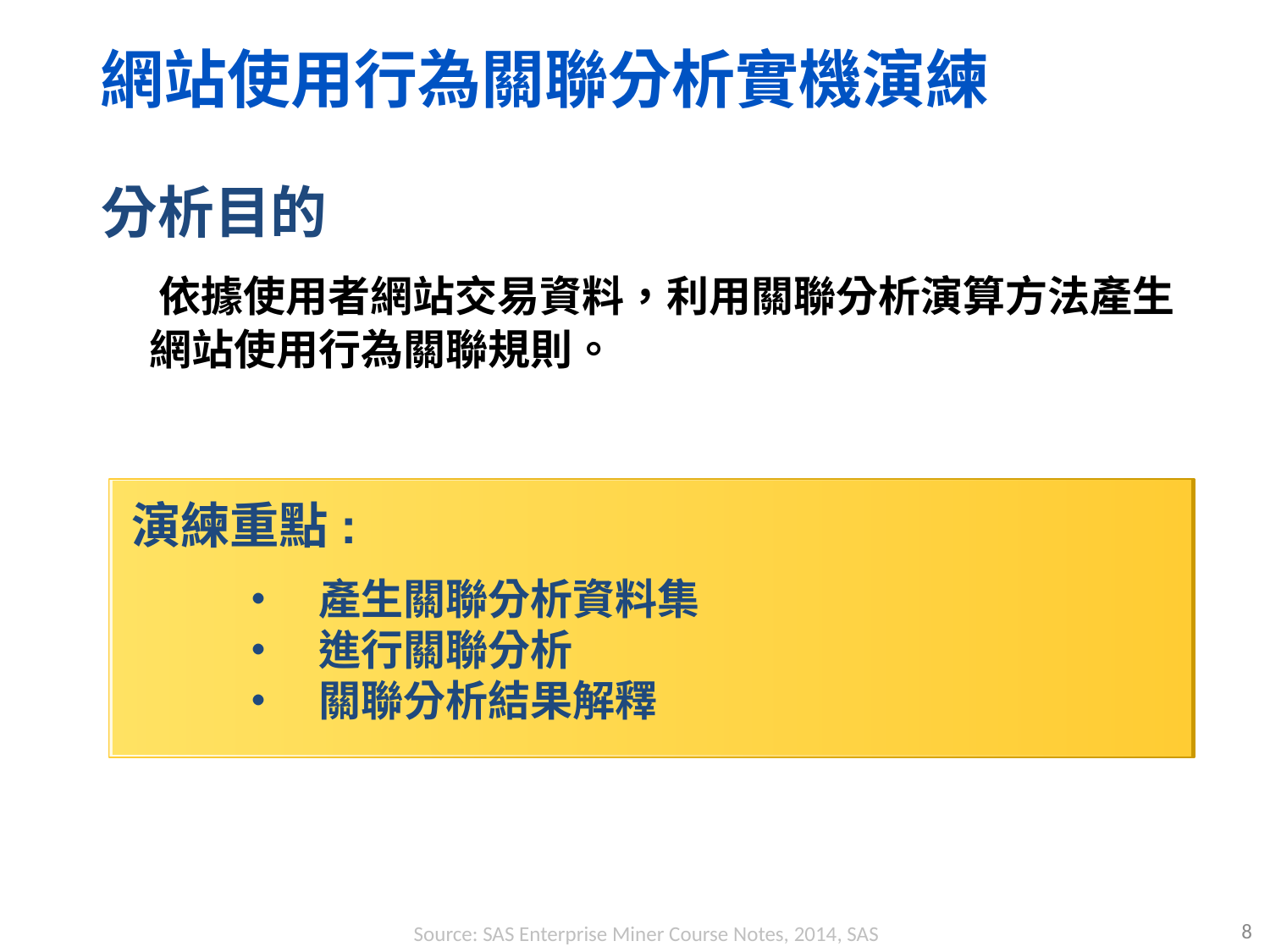

網站使用行為關聯分析實機演練
分析目的
    依據使用者網站交易資料，利用關聯分析演算方法產生網站使用行為關聯規則。

演練重點:
•   產生關聯分析資料集
•   進行關聯分析
•   關聯分析結果解釋

8
Source: SAS Enterprise Miner Course Notes, 2014, SAS